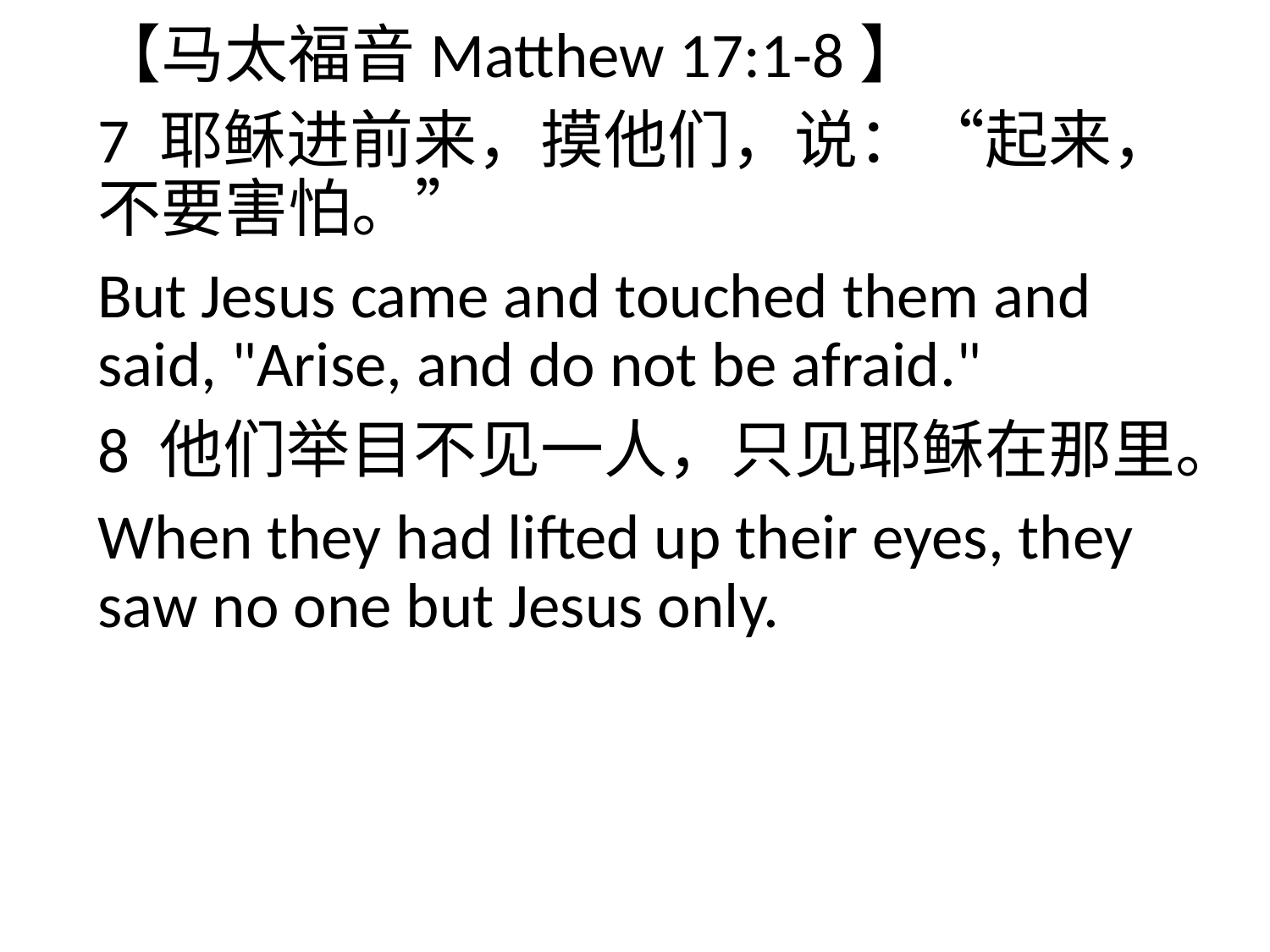

【马太福音Matthew 17:1-8】
7 耶稣进前来，摸他们，说：“起来，不要害怕。”
But Jesus came and touched them and said, "Arise, and do not be afraid."
8 他们举目不见一人，只见耶稣在那里。
When they had lifted up their eyes, they saw no one but Jesus only.